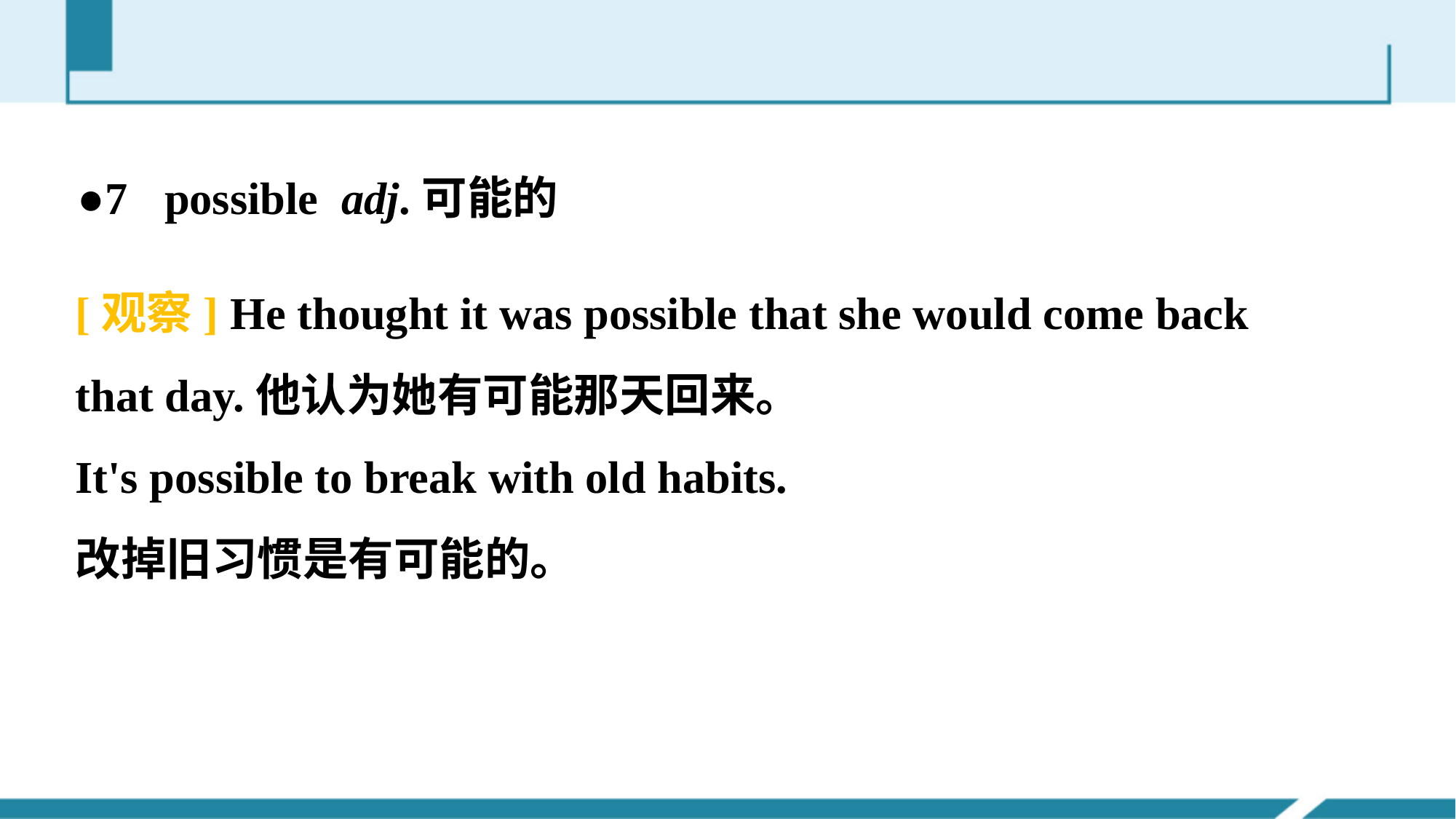

●7   possible  adj.可能的
[观察] He thought it was possible that she would come back that day.他认为她有可能那天回来。
It's possible to break with old habits.
改掉旧习惯是有可能的。